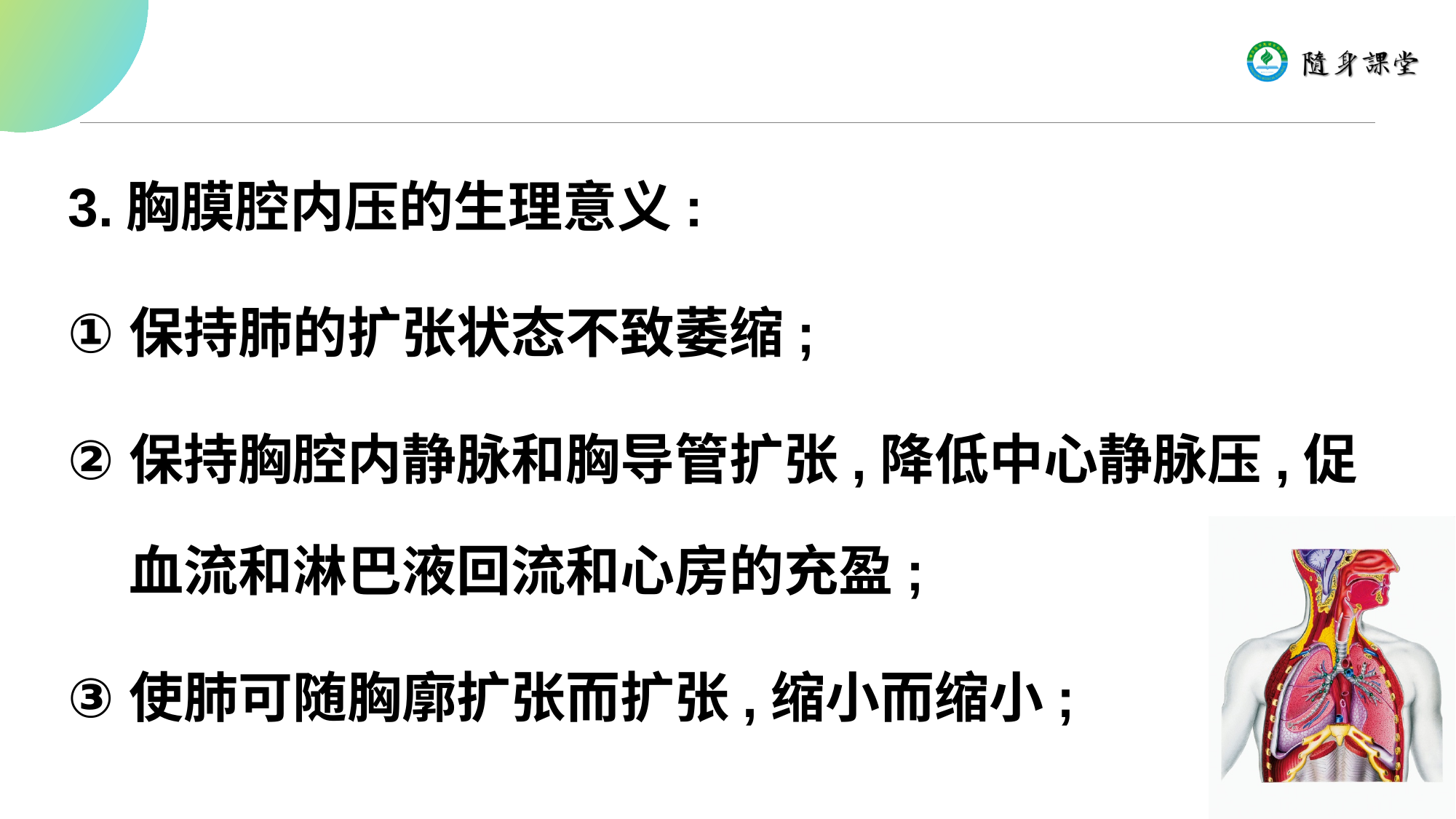

3.胸膜腔内压的生理意义:
保持肺的扩张状态不致萎缩;
保持胸腔内静脉和胸导管扩张,降低中心静脉压,促血流和淋巴液回流和心房的充盈;
使肺可随胸廓扩张而扩张,缩小而缩小;
17